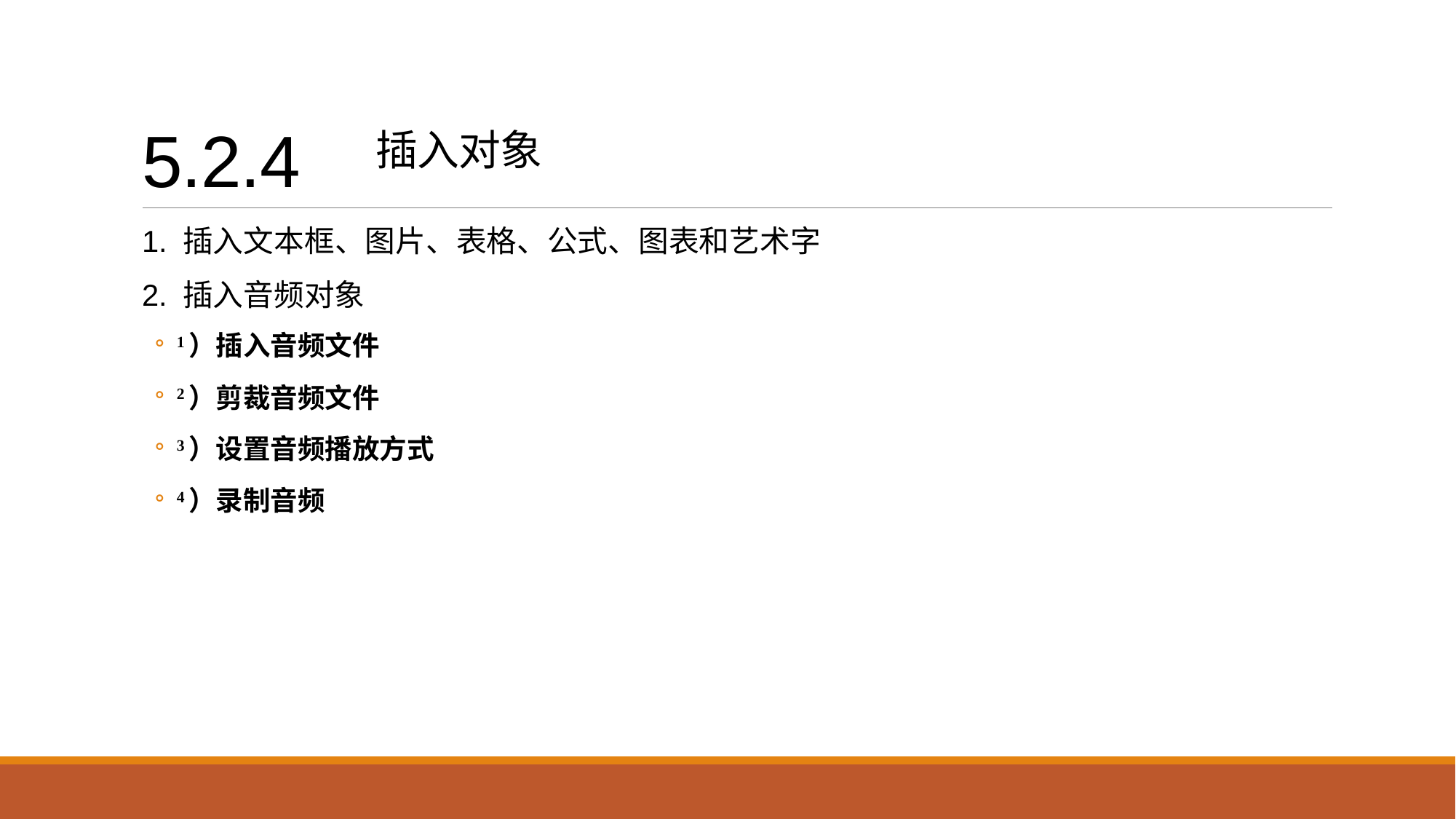

# 5.2.4   插入对象
1. 插入文本框、图片、表格、公式、图表和艺术字
2. 插入音频对象
1）插入音频文件
2）剪裁音频文件
3）设置音频播放方式
4）录制音频